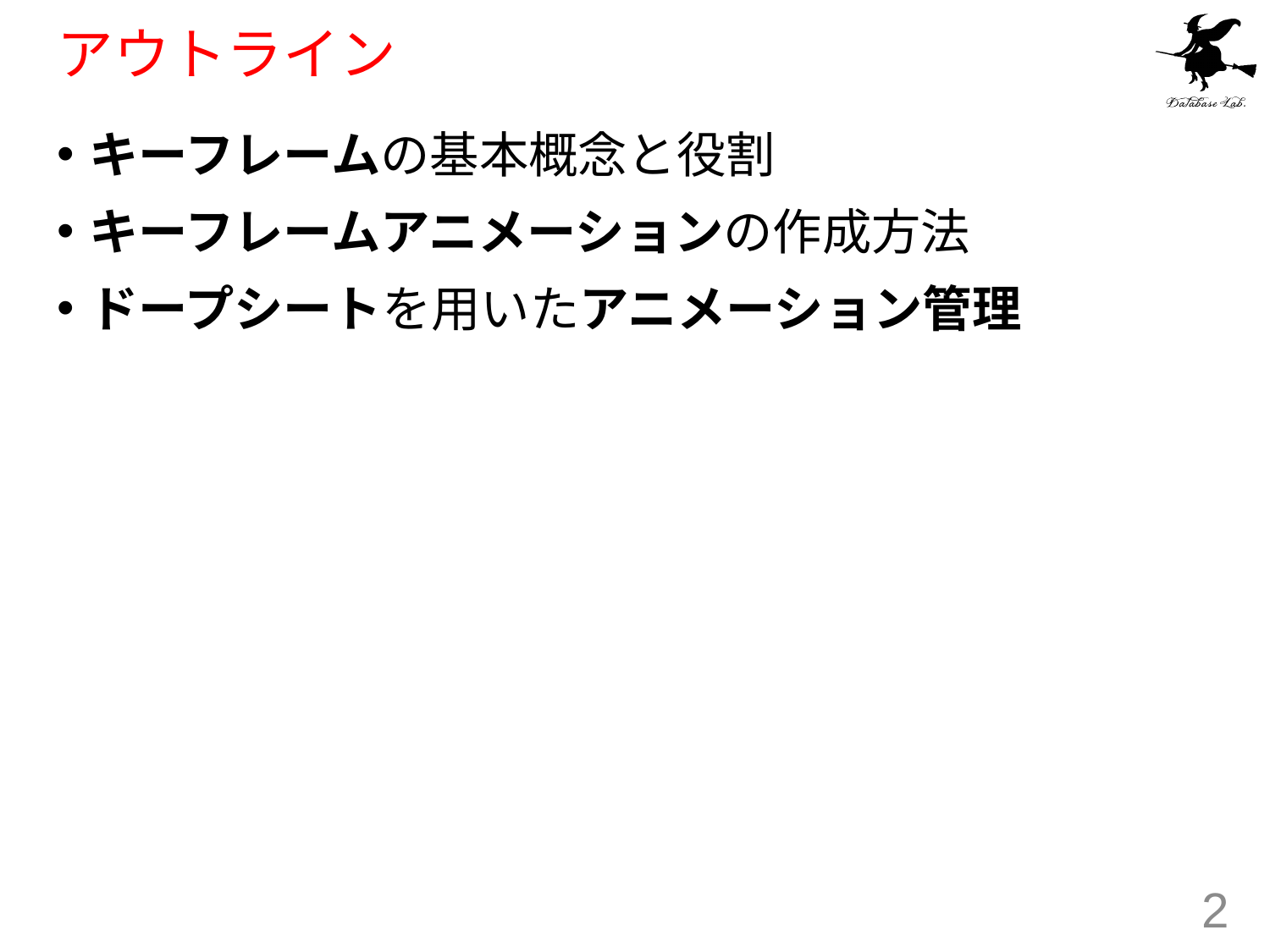

# アウトライン
キーフレームの基本概念と役割
キーフレームアニメーションの作成方法
ドープシートを用いたアニメーション管理
2